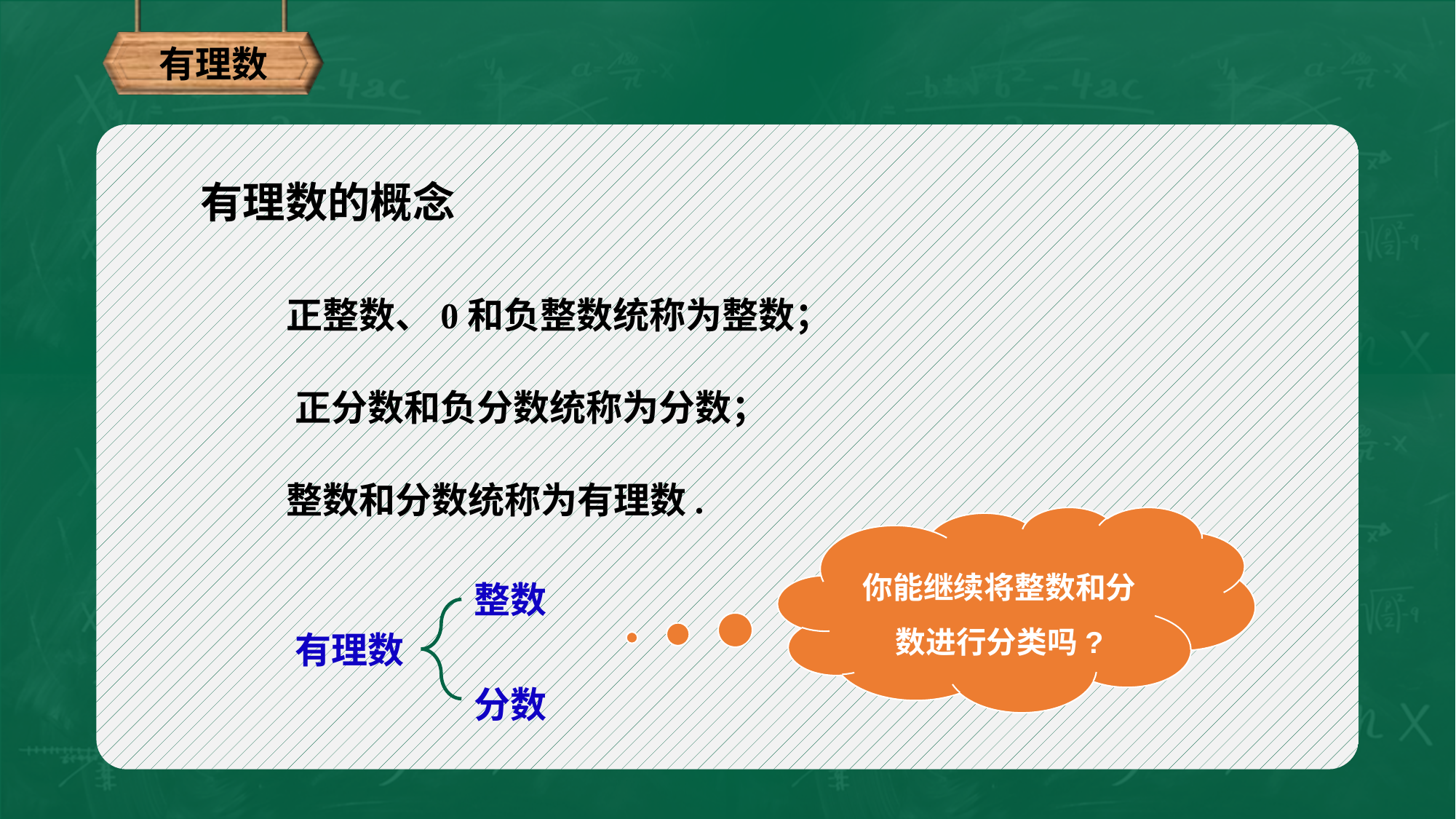

有理数
有理数的概念
正整数、0和负整数统称为整数；
正分数和负分数统称为分数；
整数和分数统称为有理数.
你能继续将整数和分数进行分类吗?
整数

有理数
分数